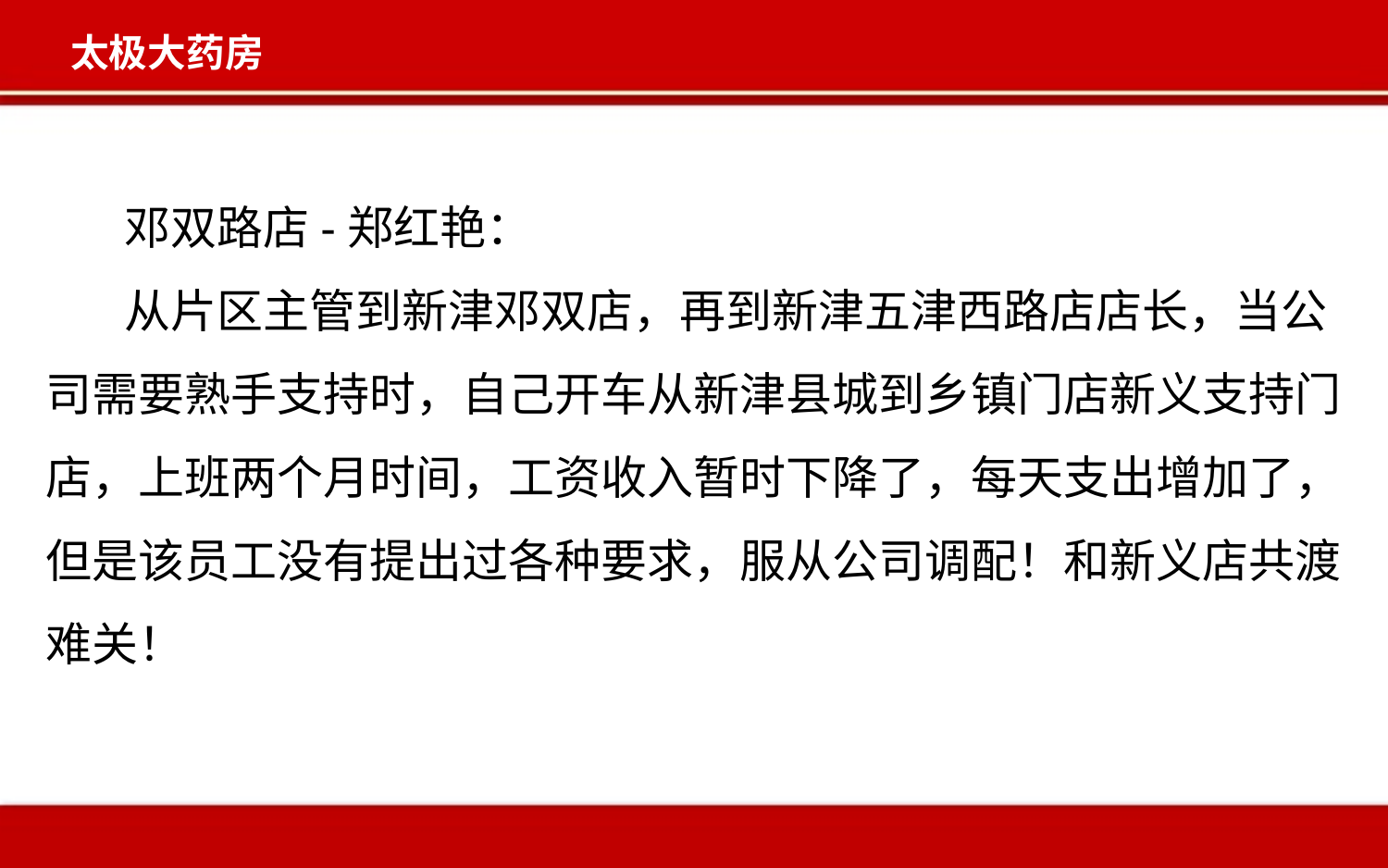

太极大药房
  邓双路店-郑红艳：
  从片区主管到新津邓双店，再到新津五津西路店店长，当公司需要熟手支持时，自己开车从新津县城到乡镇门店新义支持门店，上班两个月时间，工资收入暂时下降了，每天支出增加了，但是该员工没有提出过各种要求，服从公司调配！和新义店共渡难关！